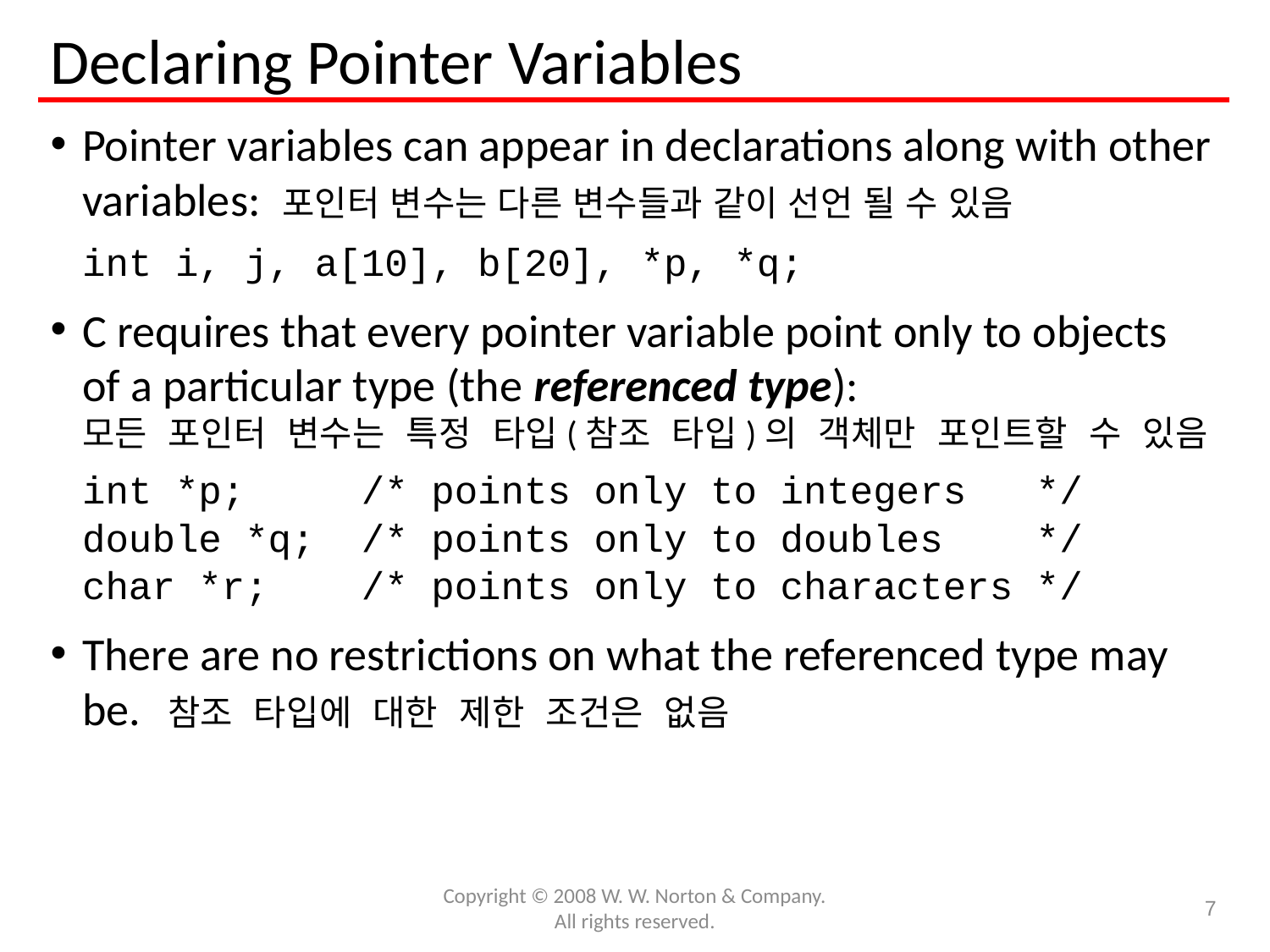

# Declaring Pointer Variables
Pointer variables can appear in declarations along with other variables: 포인터 변수는 다른 변수들과 같이 선언 될 수 있음
	int i, j, a[10], b[20], *p, *q;
C requires that every pointer variable point only to objects of a particular type (the referenced type):
모든 포인터 변수는 특정 타입(참조 타입)의 객체만 포인트할 수 있음
	int *p;     /* points only to integers   */
	double *q;  /* points only to doubles    */
	char *r;    /* points only to characters */
There are no restrictions on what the referenced type may be.  참조 타입에 대한 제한 조건은 없음
Copyright © 2008 W. W. Norton & Company.
All rights reserved.
7